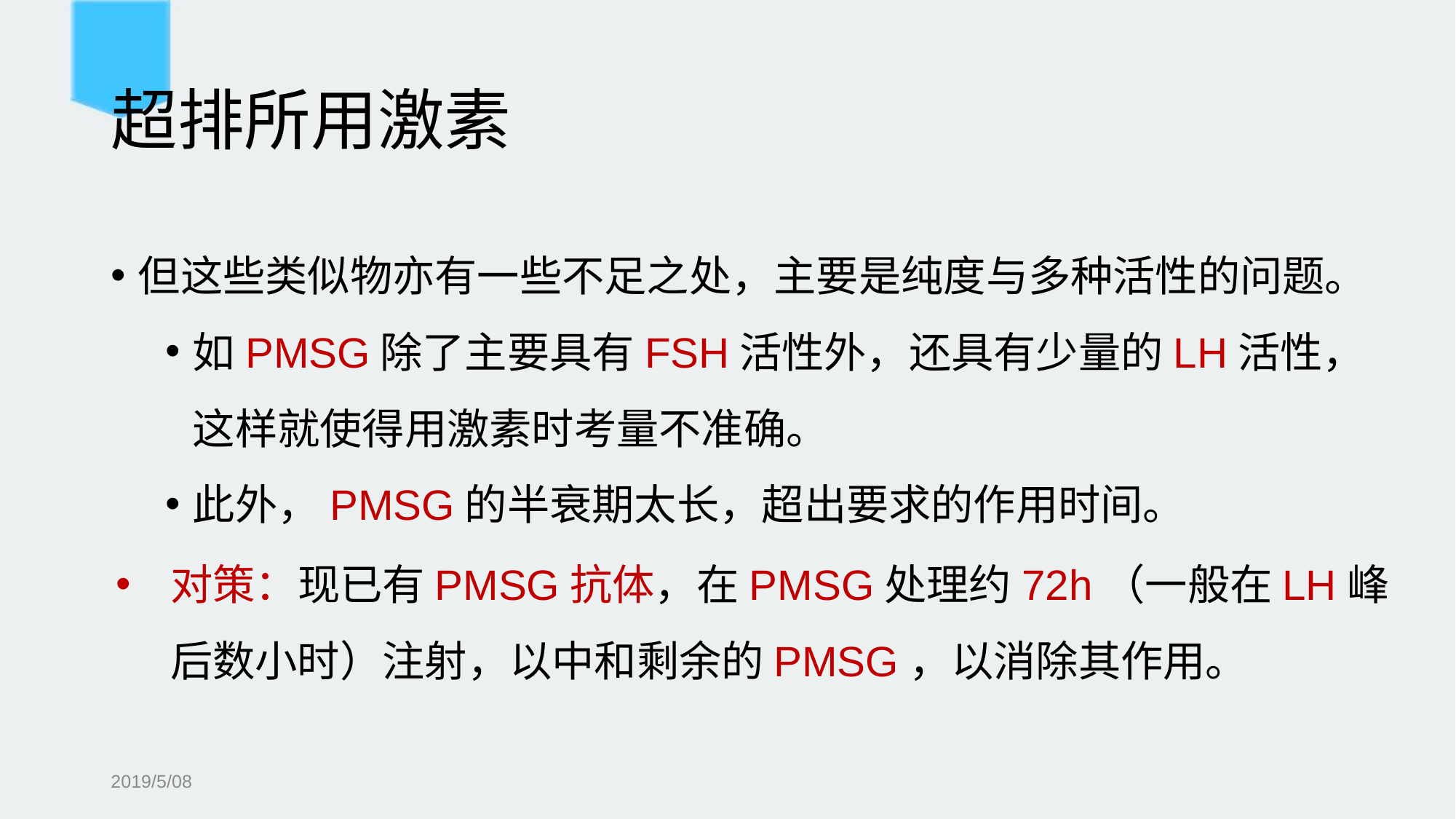

# 超排所用激素
但这些类似物亦有一些不足之处，主要是纯度与多种活性的问题。
如PMSG除了主要具有FSH活性外，还具有少量的LH活性，这样就使得用激素时考量不准确。
此外，PMSG的半衰期太长，超出要求的作用时间。
对策：现已有PMSG抗体，在PMSG处理约72h（一般在LH峰后数小时）注射，以中和剩余的PMSG，以消除其作用。
2019/5/08